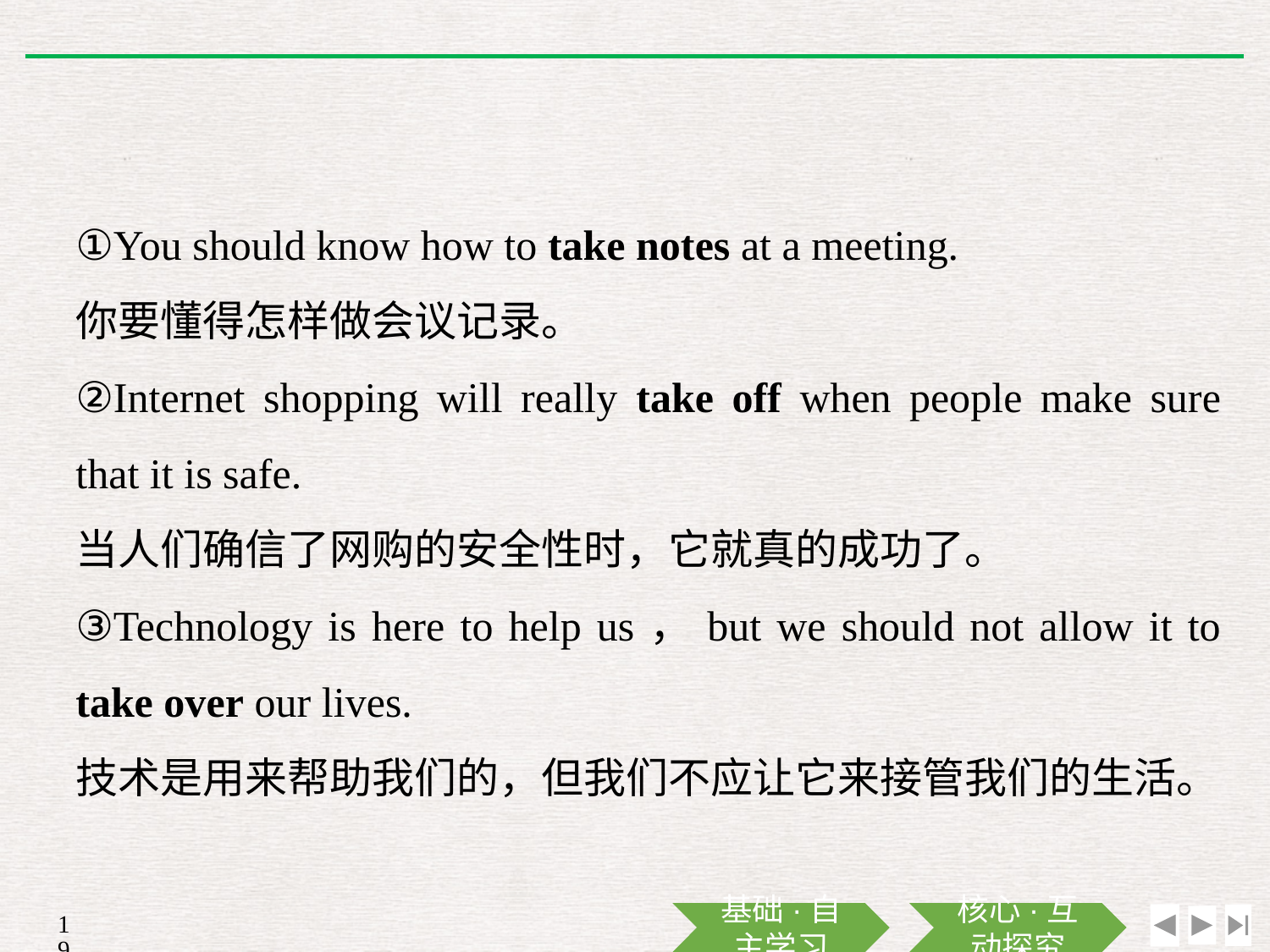

①You should know how to take notes at a meeting.
你要懂得怎样做会议记录。
②Internet shopping will really take off when people make sure that it is safe.
当人们确信了网购的安全性时，它就真的成功了。
③Technology is here to help us，but we should not allow it to take over our lives.
技术是用来帮助我们的，但我们不应让它来接管我们的生活。